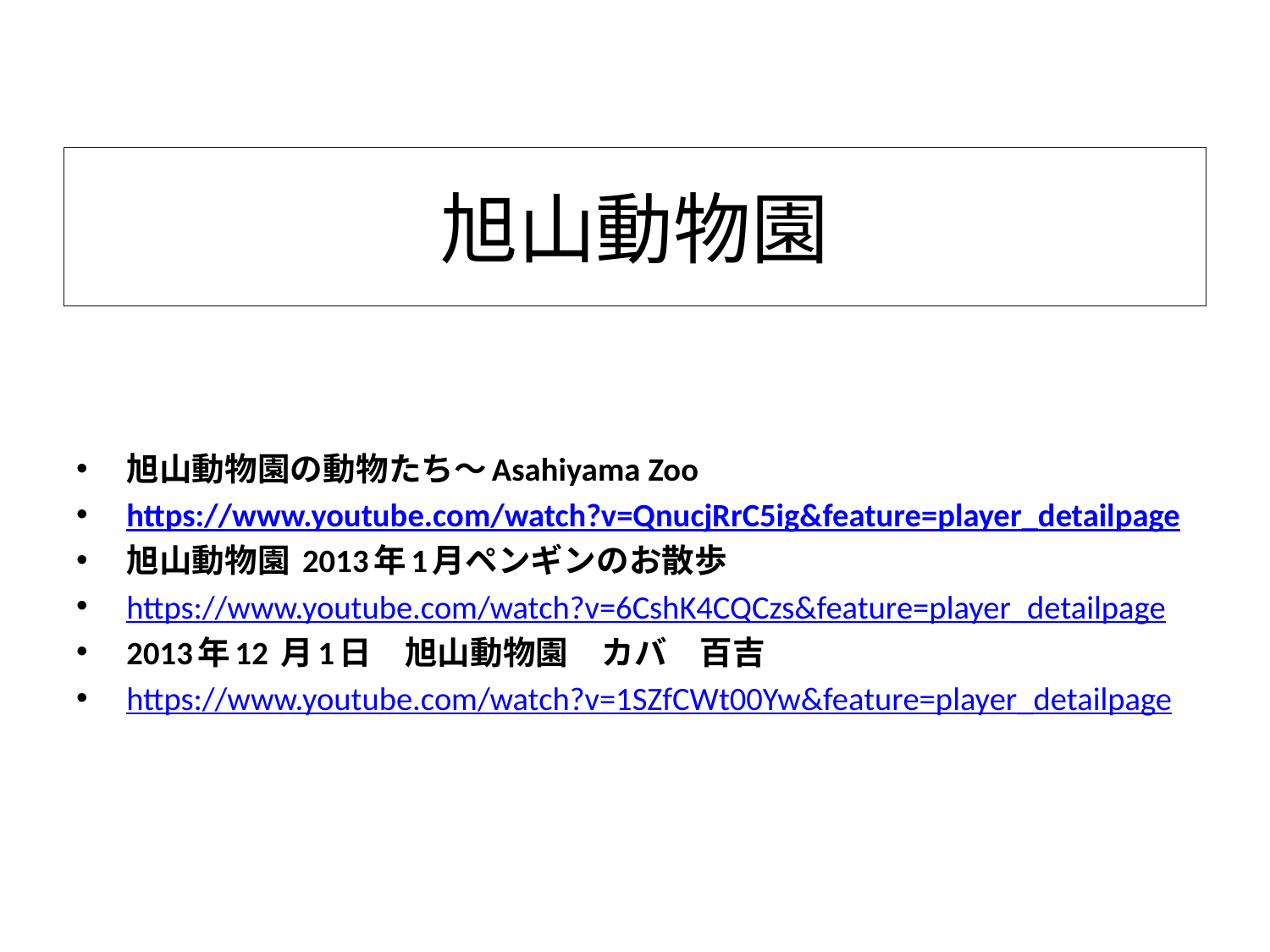

# 旭山動物園
旭山動物園の動物たち〜Asahiyama Zoo
https://www.youtube.com/watch?v=QnucjRrC5ig&feature=player_detailpage
旭山動物園 2013年1月ペンギンのお散歩
https://www.youtube.com/watch?v=6CshK4CQCzs&feature=player_detailpage
2013年12 月1日　旭山動物園　カバ　百吉
https://www.youtube.com/watch?v=1SZfCWt00Yw&feature=player_detailpage